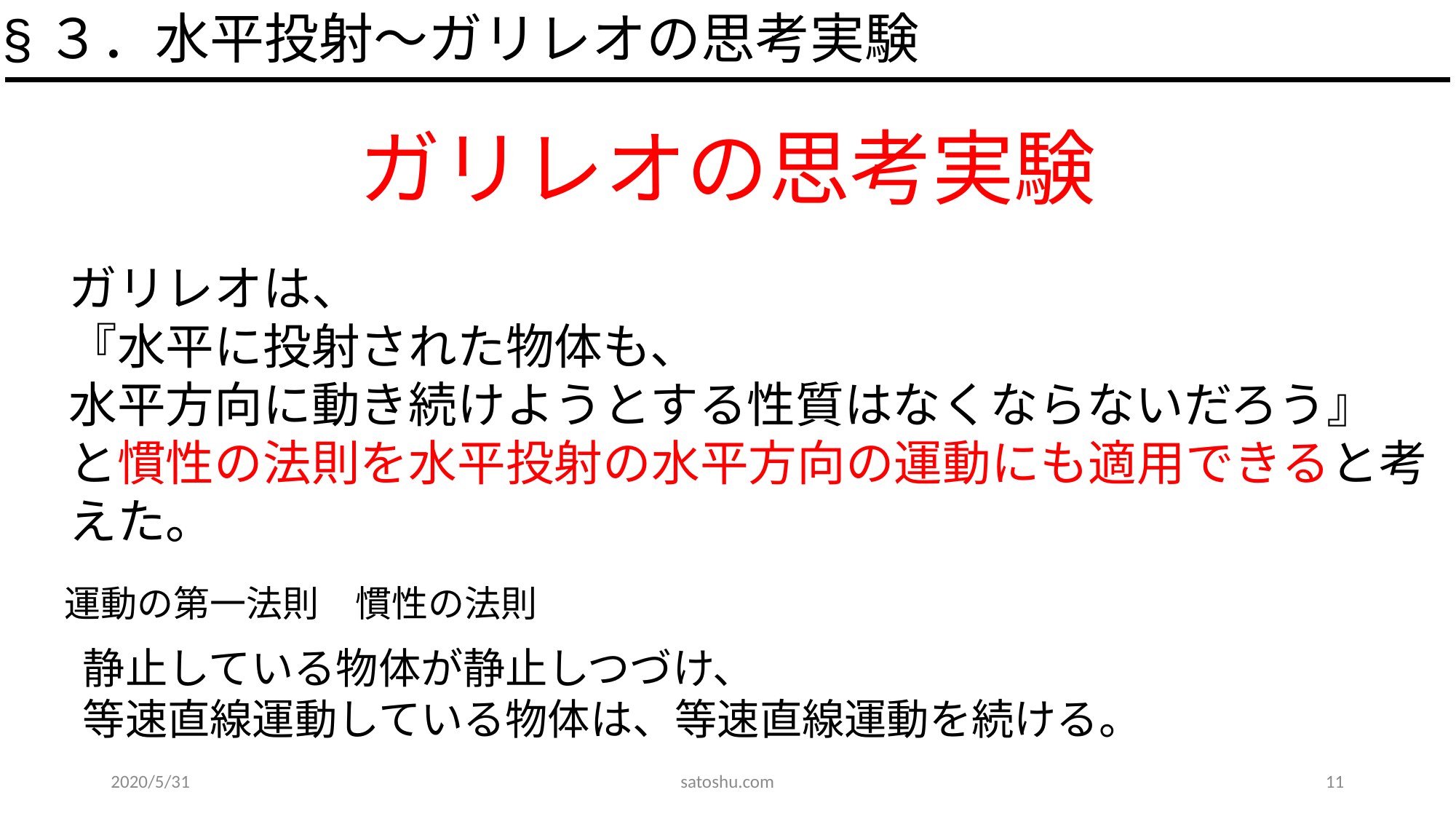

§３．水平投射～ガリレオの思考実験
ガリレオの思考実験
ガリレオは、
『水平に投射された物体も、
水平方向に動き続けようとする性質はなくならないだろう』
と慣性の法則を水平投射の水平方向の運動にも適用できると考えた。
運動の第一法則　慣性の法則
静止している物体が静止しつづけ、
等速直線運動している物体は、等速直線運動を続ける。
2020/5/31
satoshu.com
11